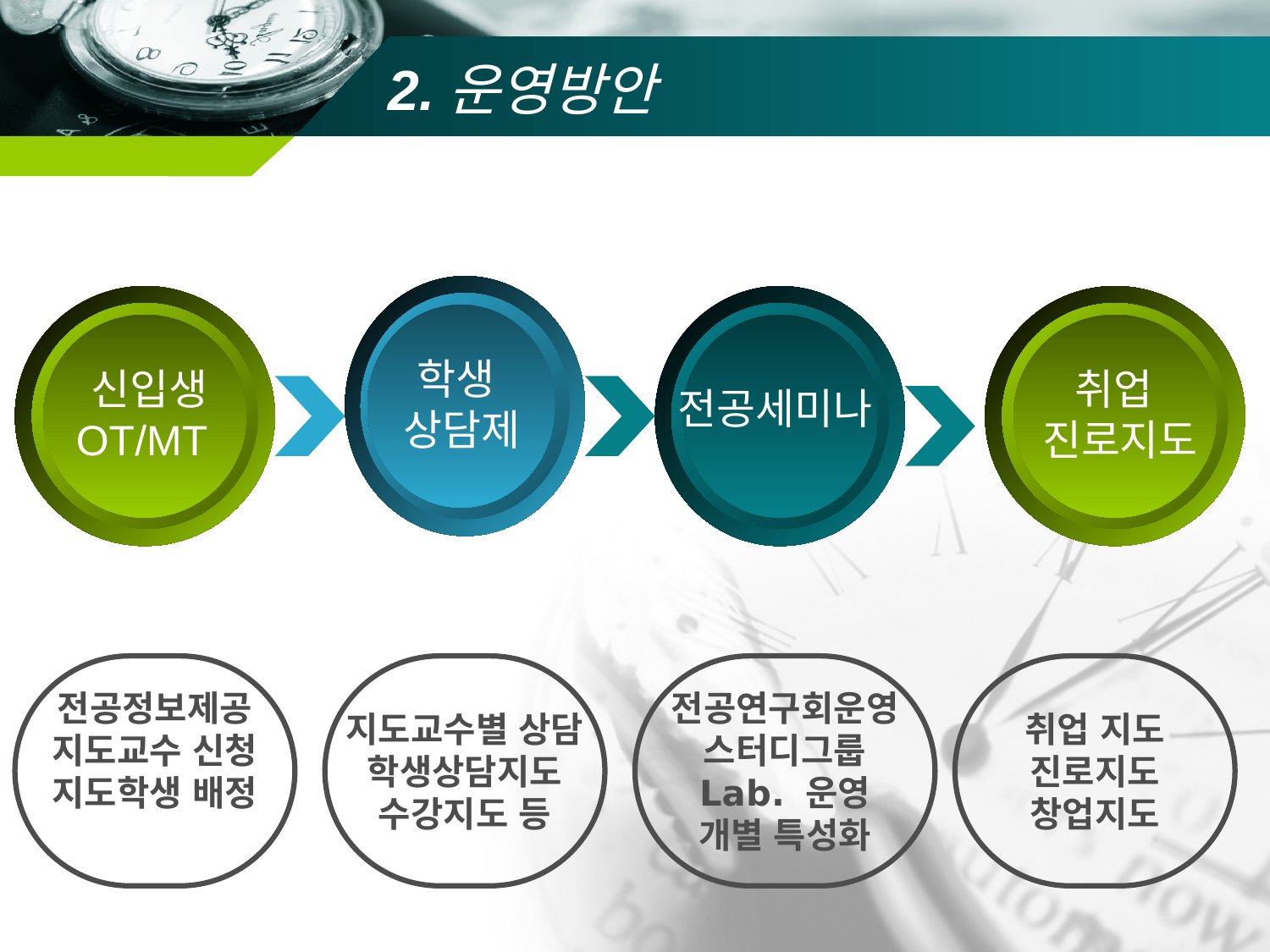

# 2.운영방안

학생
상담제
신입생
 OT/MT
취업
진로지도

전공세미나
신입생 OT/MT

학생 상담제
전공정보제공
지도교수 신청
지도학생 배정

지도교수별 상담
학생상담지도
수강지도 등
전공연구회운영
스터디그룹
Lab. 운영
개별 특성화
취업 지도
진로지도
창업지도